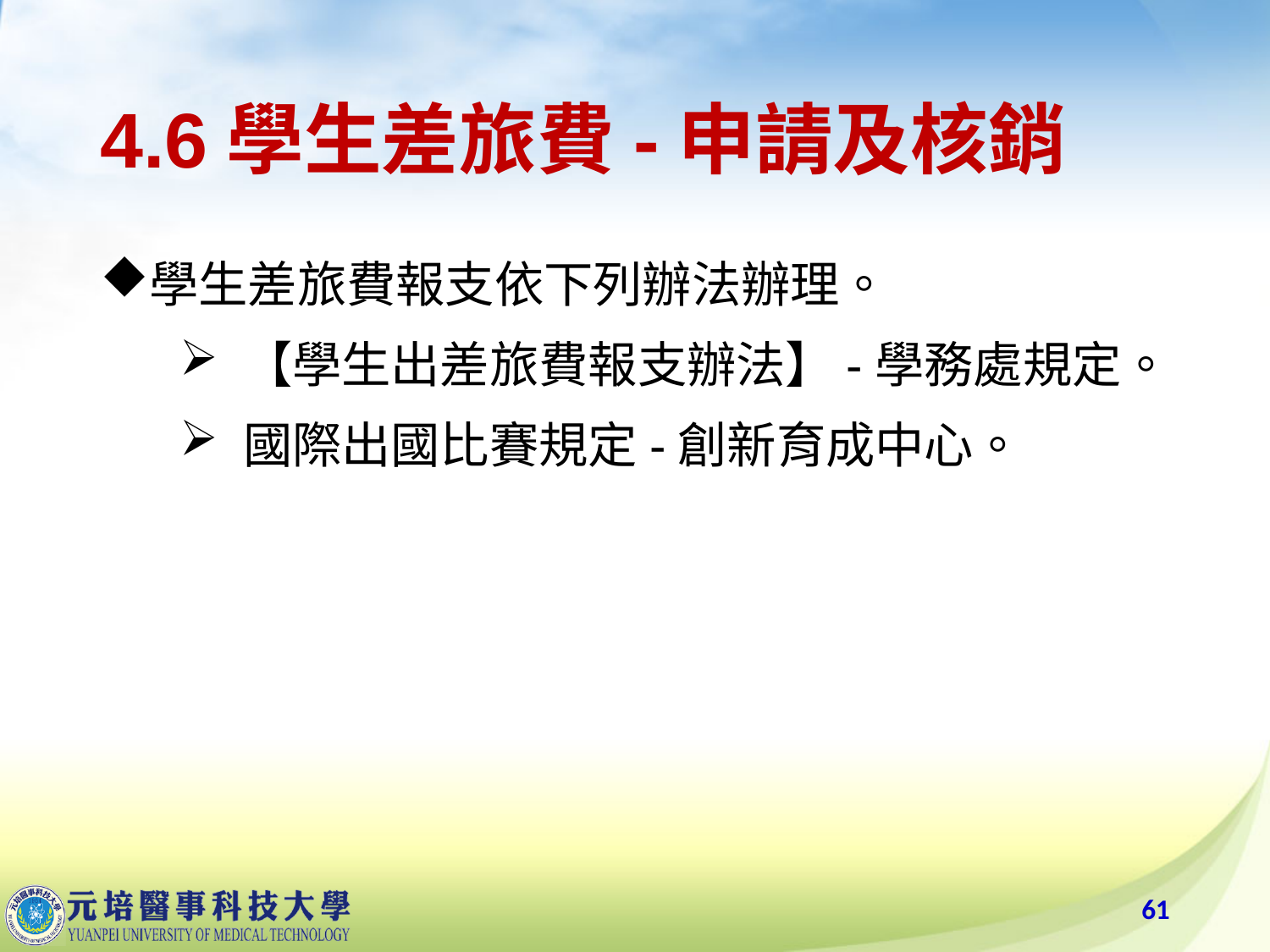

# 4.6學生差旅費-申請及核銷
學生差旅費報支依下列辦法辦理。
【學生出差旅費報支辦法】-學務處規定。
國際出國比賽規定-創新育成中心。
61